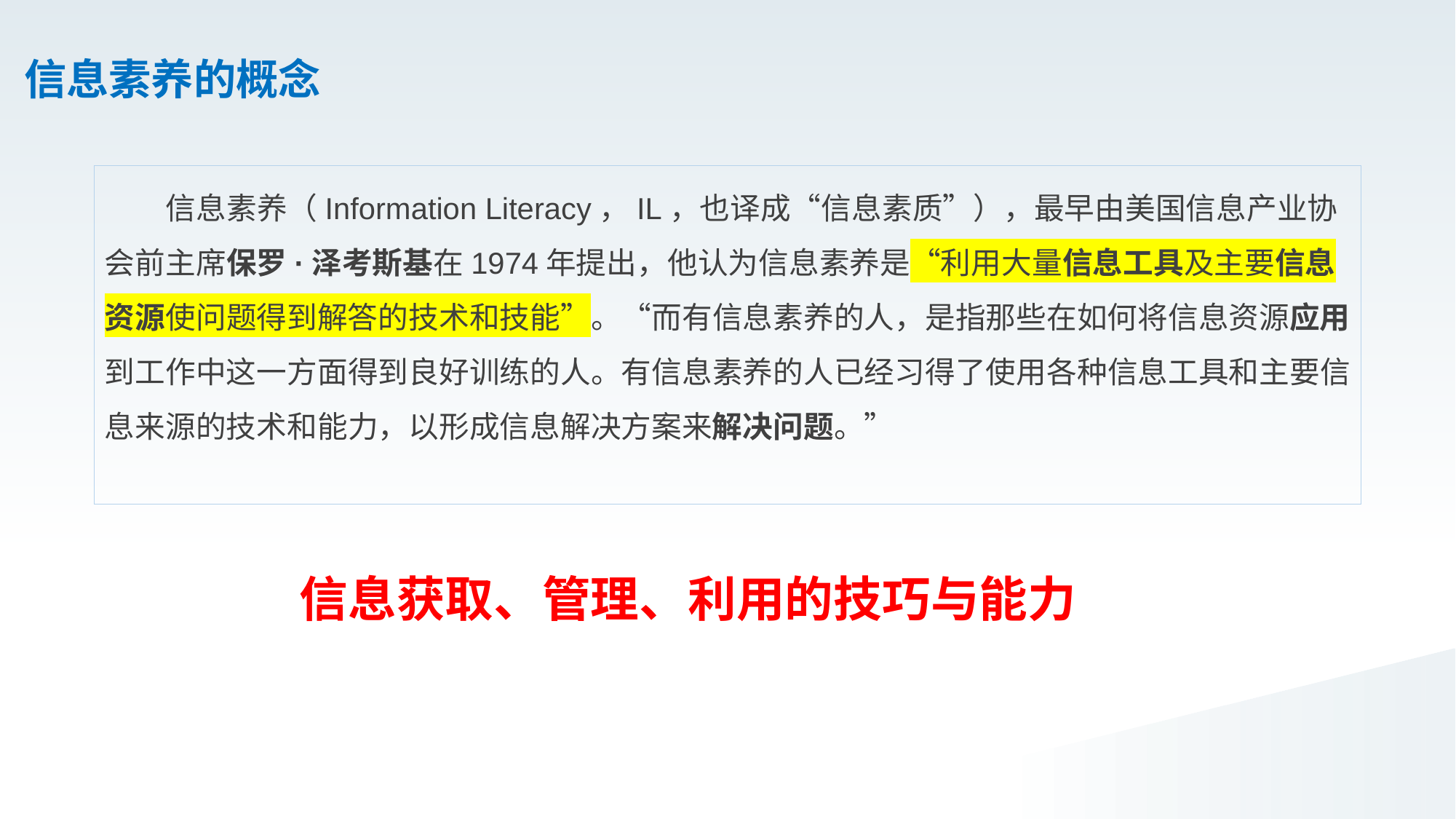

信息素养的概念
        信息素养（Information Literacy，IL，也译成“信息素质”），最早由美国信息产业协会前主席保罗·泽考斯基在1974年提出，他认为信息素养是“利用大量信息工具及主要信息资源使问题得到解答的技术和技能”。“而有信息素养的人，是指那些在如何将信息资源应用到工作中这一方面得到良好训练的人。有信息素养的人已经习得了使用各种信息工具和主要信息来源的技术和能力，以形成信息解决方案来解决问题。”
信息获取、管理、利用的技巧与能力